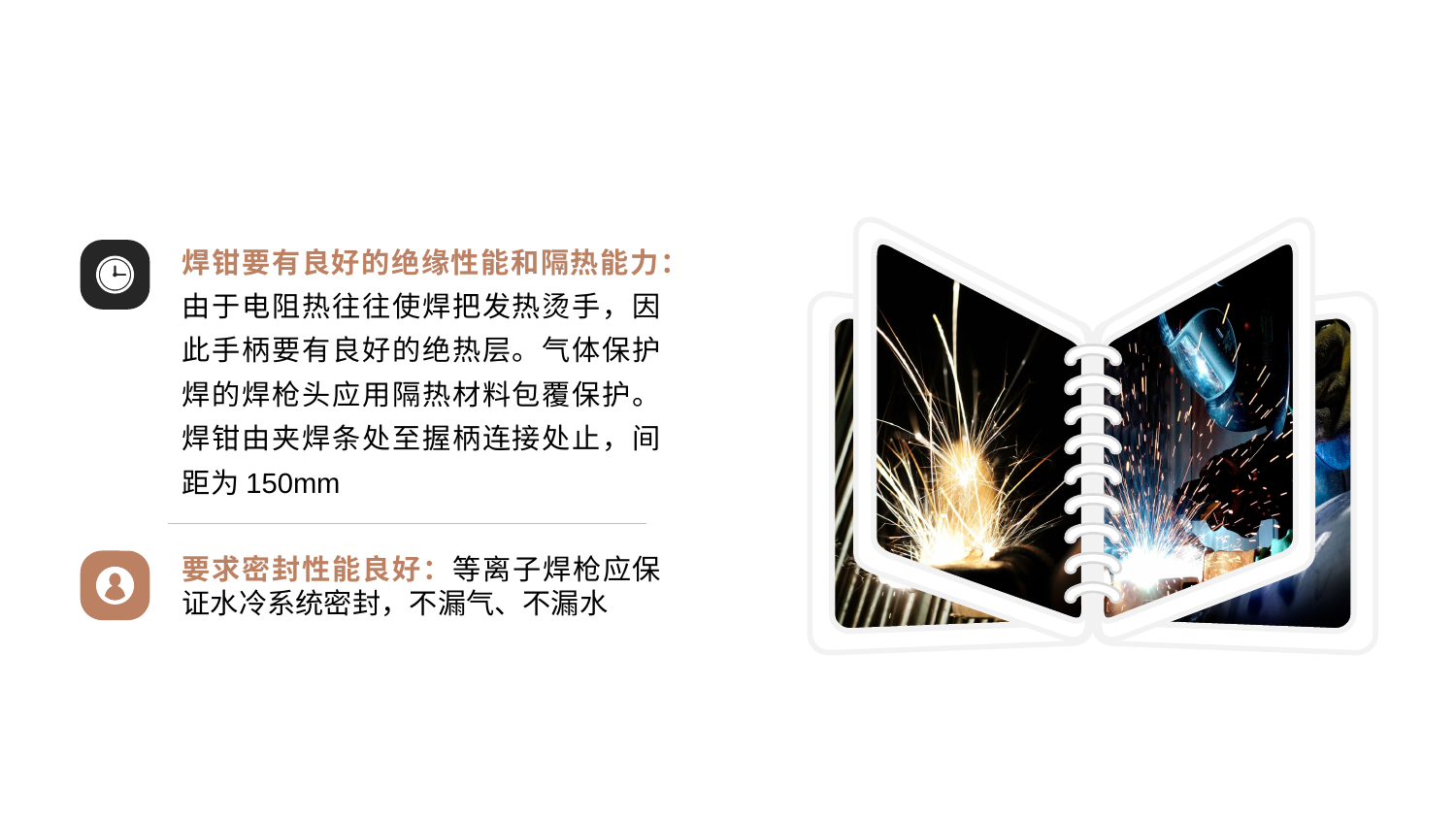

二、了解电焊机

焊钳要有良好的绝缘性能和隔热能力：由于电阻热往往使焊把发热烫手，因此手柄要有良好的绝热层。气体保护焊的焊枪头应用隔热材料包覆保护。焊钳由夹焊条处至握柄连接处止，间距为150mm

要求密封性能良好：等离子焊枪应保证水冷系统密封，不漏气、不漏水